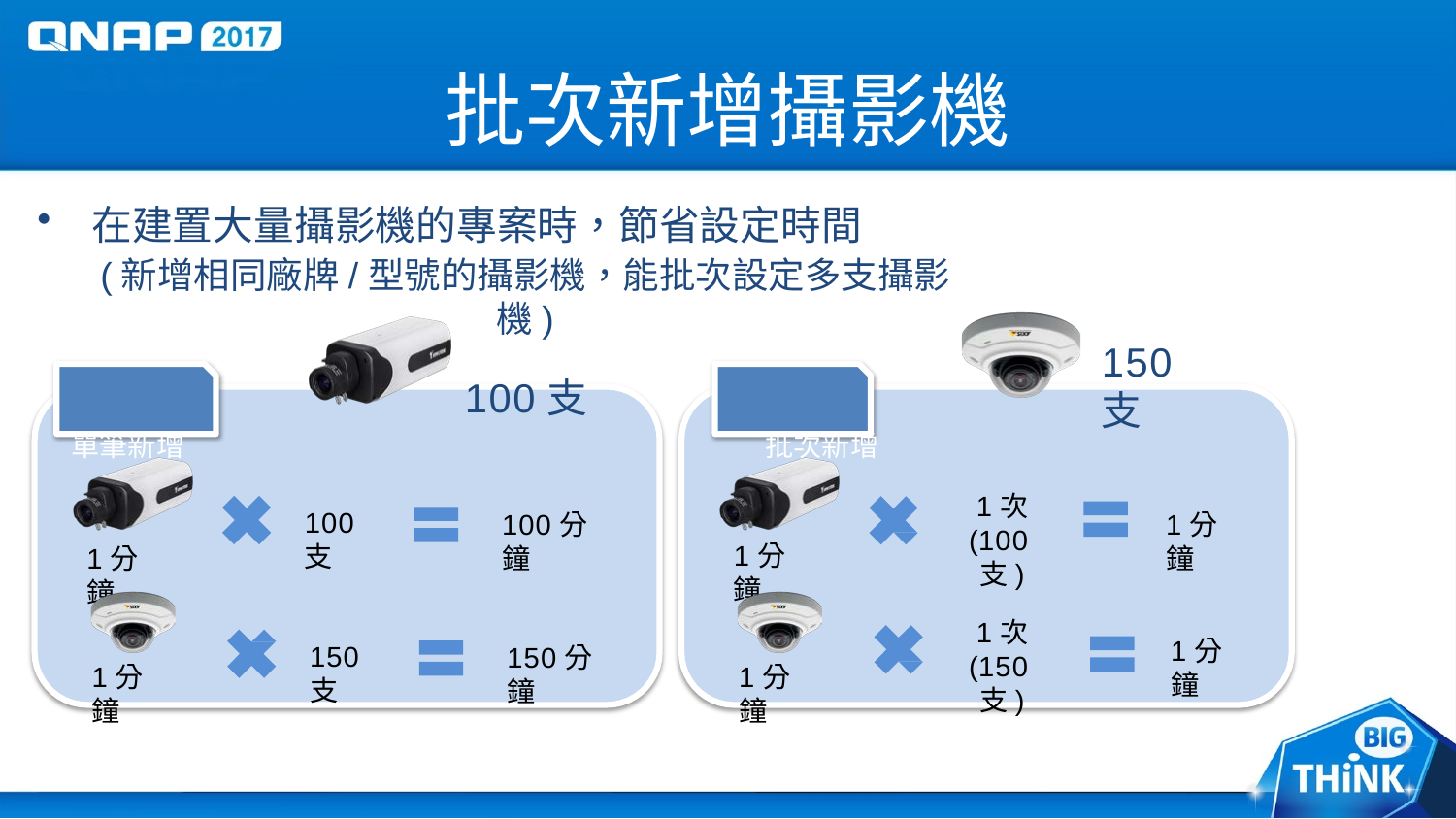

# 批次新增攝影機
在建置大量攝影機的專案時，節省設定時間
(新增相同廠牌/型號的攝影機，能批次設定多支攝影機)
100支
單筆新增	批次新增

150支

1次
(100支)

100支
100分鐘
1分鐘

1分鐘
1分鐘

1次
(150支)

1分鐘

150支
150分鐘

1分鐘
1分鐘